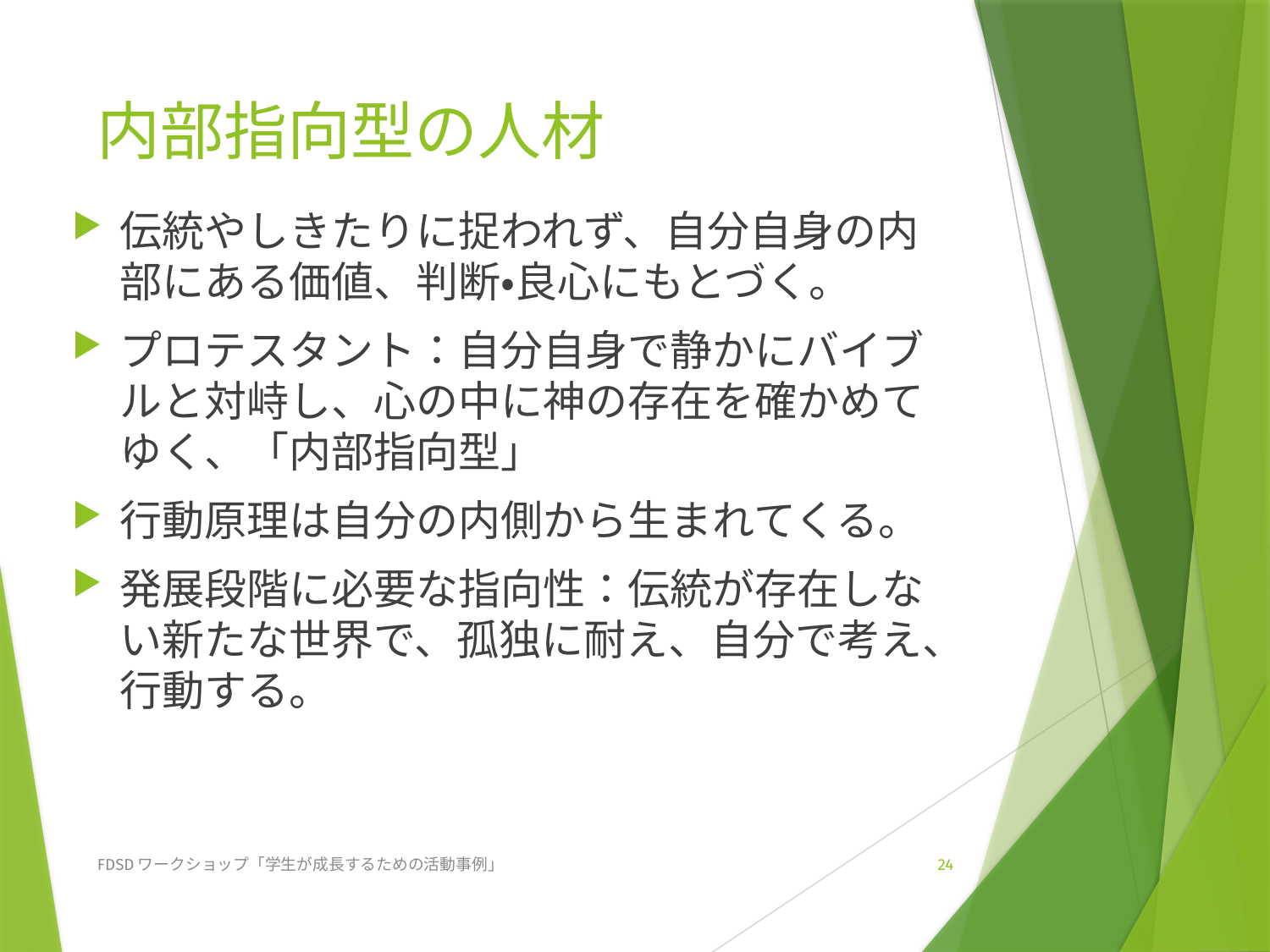

# 内部指向型の人材
伝統やしきたりに捉われず、自分自身の内部にある価値、判断・良心にもとづく。
プロテスタント：自分自身で静かにバイブルと対峙し、心の中に神の存在を確かめてゆく、「内部指向型」
行動原理は自分の内側から生まれてくる。
発展段階に必要な指向性：伝統が存在しない新たな世界で、孤独に耐え、自分で考え、行動する。

FDSDワークショップ「学生が成長するための活動事例」
24